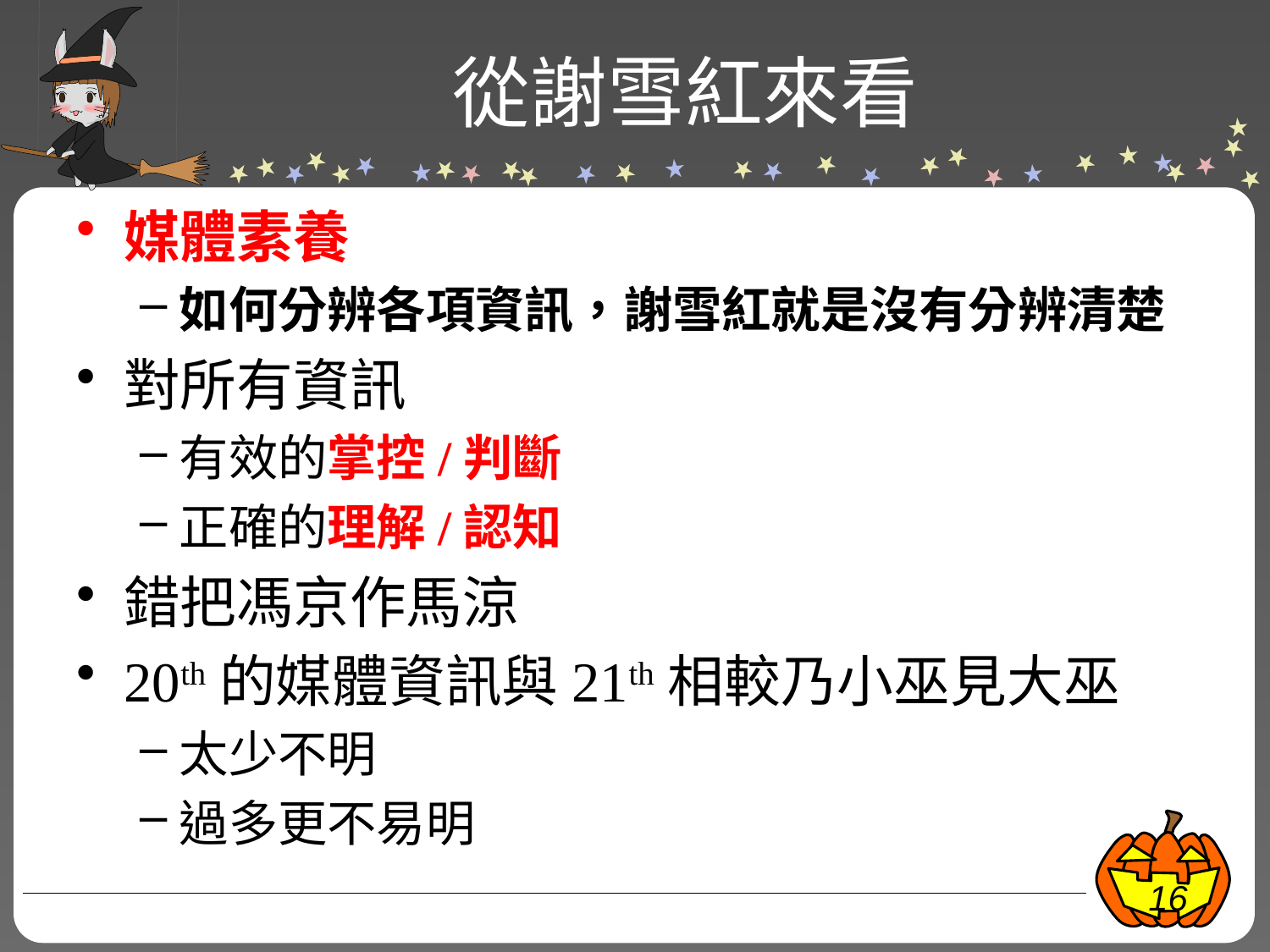

# 從謝雪紅來看
媒體素養
如何分辨各項資訊，謝雪紅就是沒有分辨清楚
對所有資訊
有效的掌控/判斷
正確的理解/認知
錯把馮京作馬涼
20th的媒體資訊與21th相較乃小巫見大巫
太少不明
過多更不易明

16